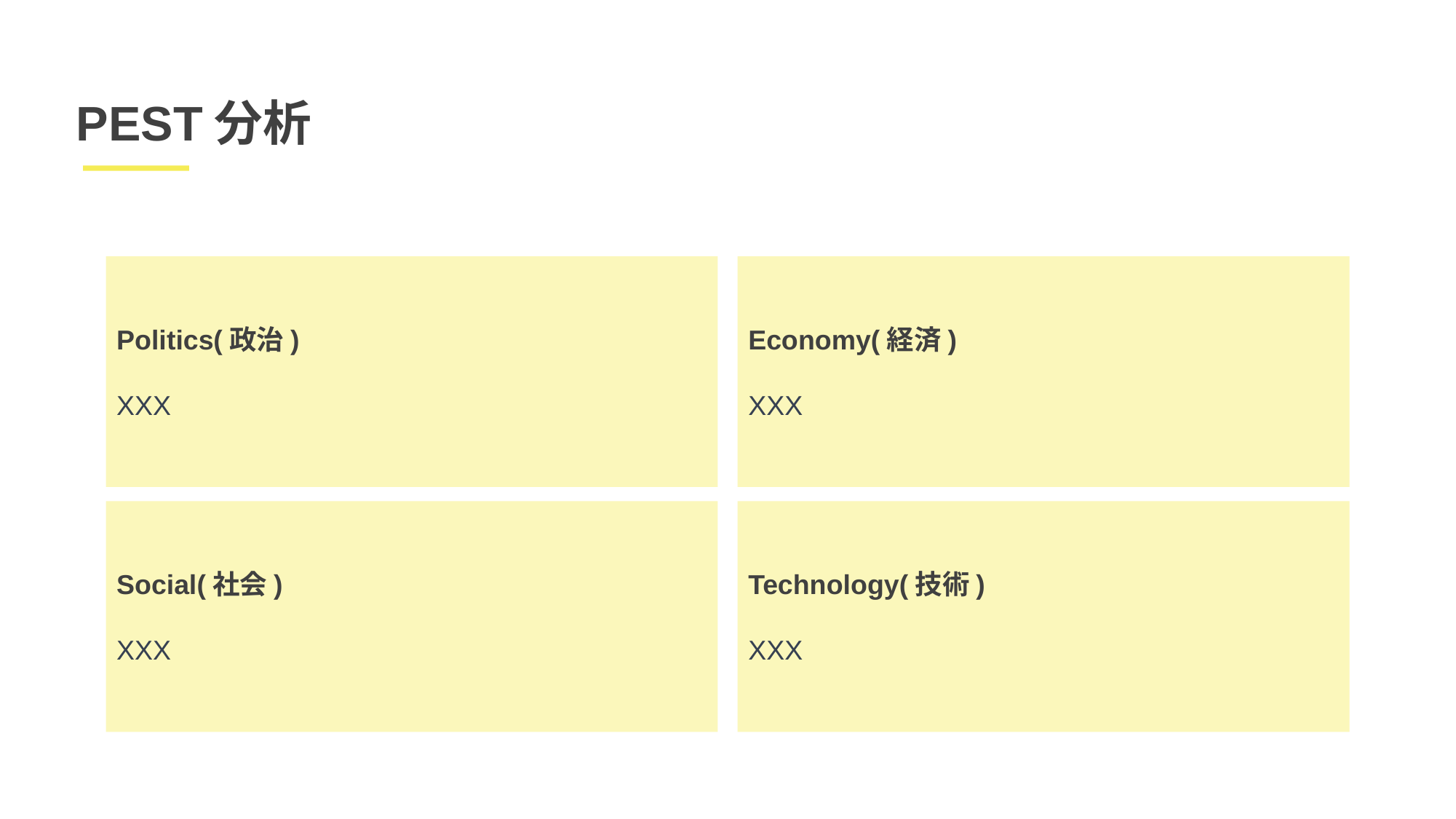

PEST分析

Politics(政治)

XXX
Economy(経済)

XXX
Social(社会)

XXX
Technology(技術)

XXX